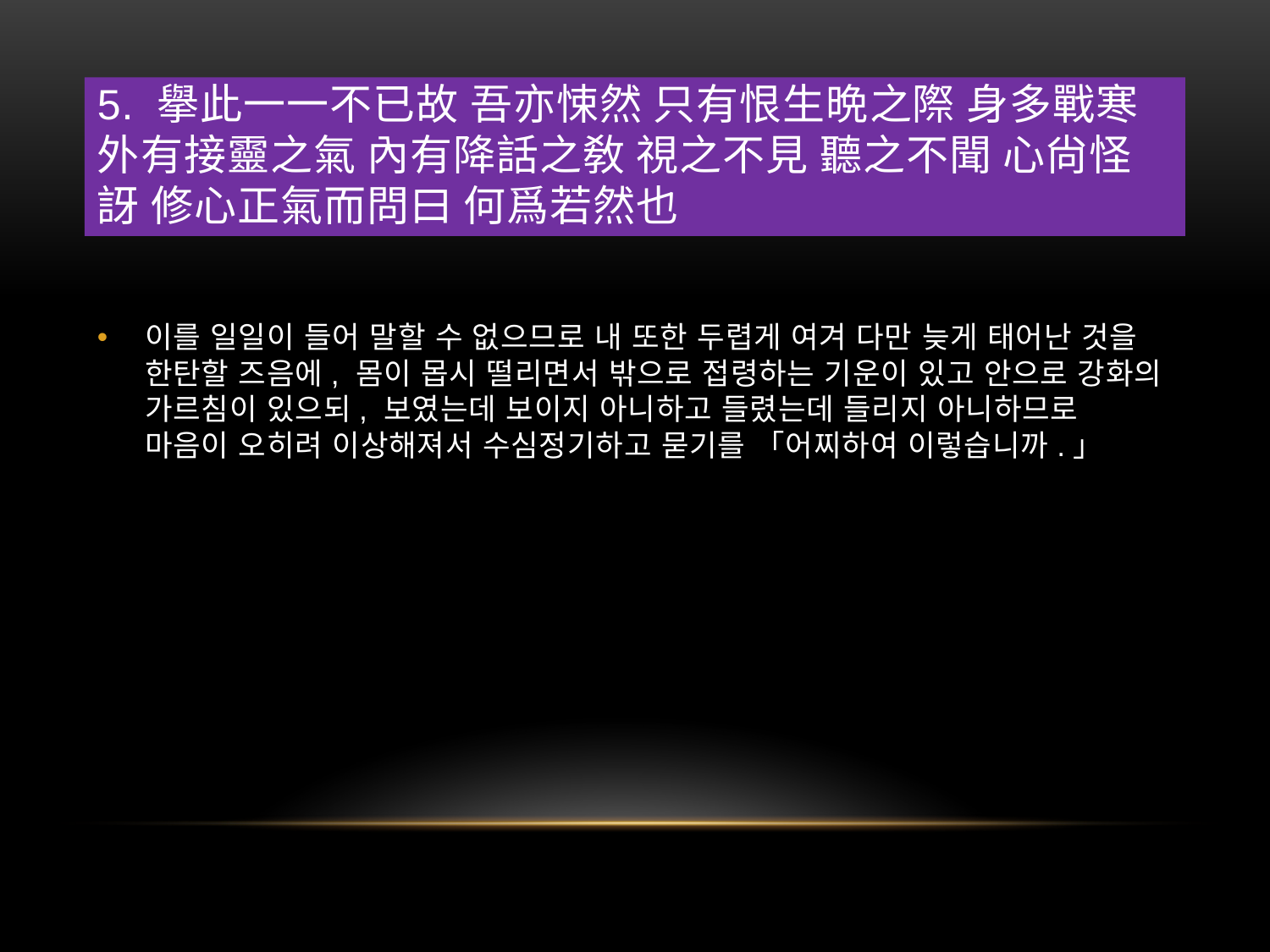

# 5. 擧此一一不已故 吾亦悚然 只有恨生晩之際 身多戰寒 外有接靈之氣 內有降話之敎 視之不見 聽之不聞 心尙怪訝 修心正氣而問曰 何爲若然也
이를 일일이 들어 말할 수 없으므로 내 또한 두렵게 여겨 다만 늦게 태어난 것을 한탄할 즈음에, 몸이 몹시 떨리면서 밖으로 접령하는 기운이 있고 안으로 강화의 가르침이 있으되, 보였는데 보이지 아니하고 들렸는데 들리지 아니하므로 마음이 오히려 이상해져서 수심정기하고 묻기를 「어찌하여 이렇습니까.」